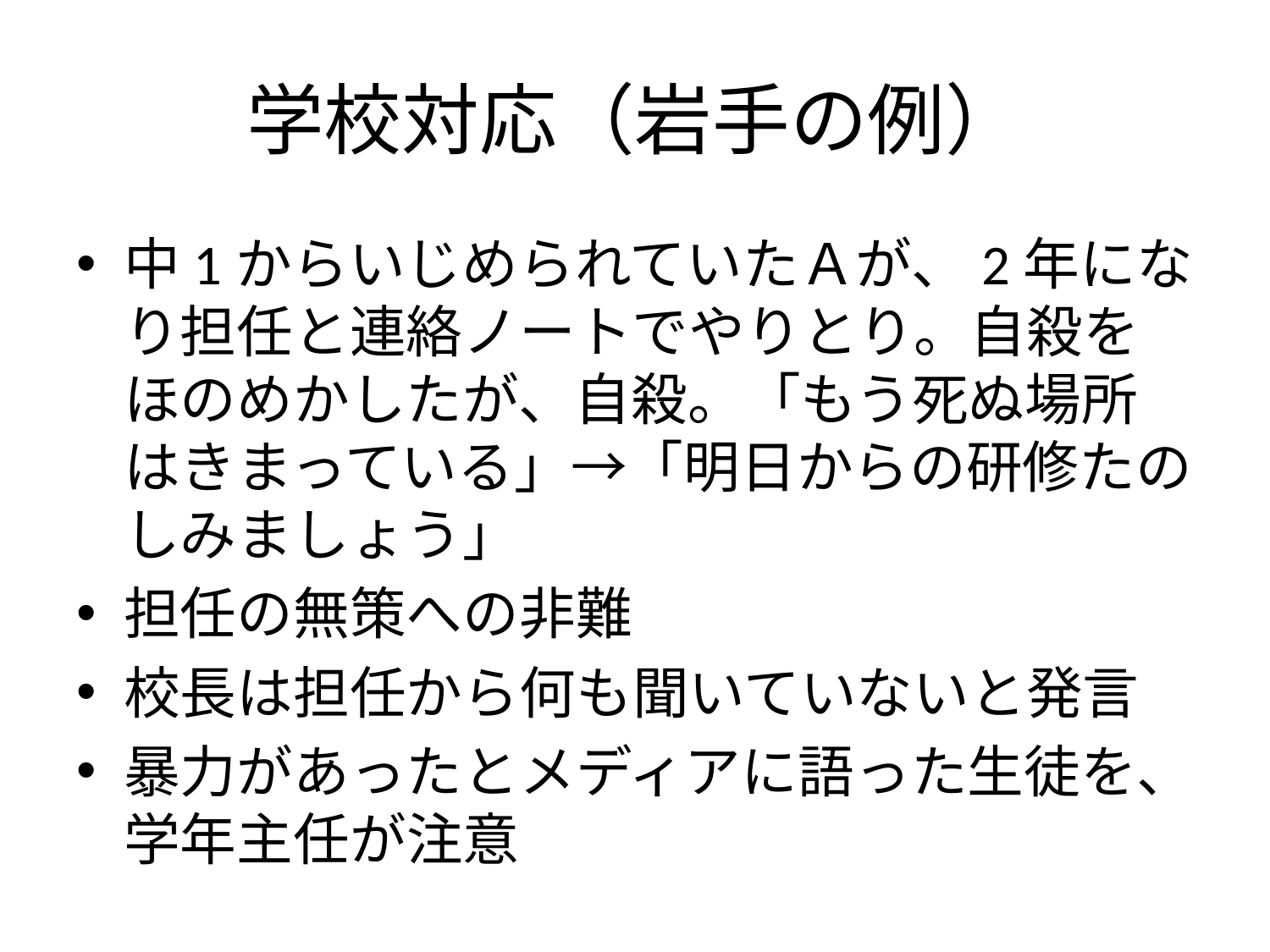

# 学校対応（岩手の例）
中1からいじめられていたＡが、2年になり担任と連絡ノートでやりとり。自殺をほのめかしたが、自殺。「もう死ぬ場所はきまっている」→「明日からの研修たのしみましょう」
担任の無策への非難
校長は担任から何も聞いていないと発言
暴力があったとメディアに語った生徒を、学年主任が注意